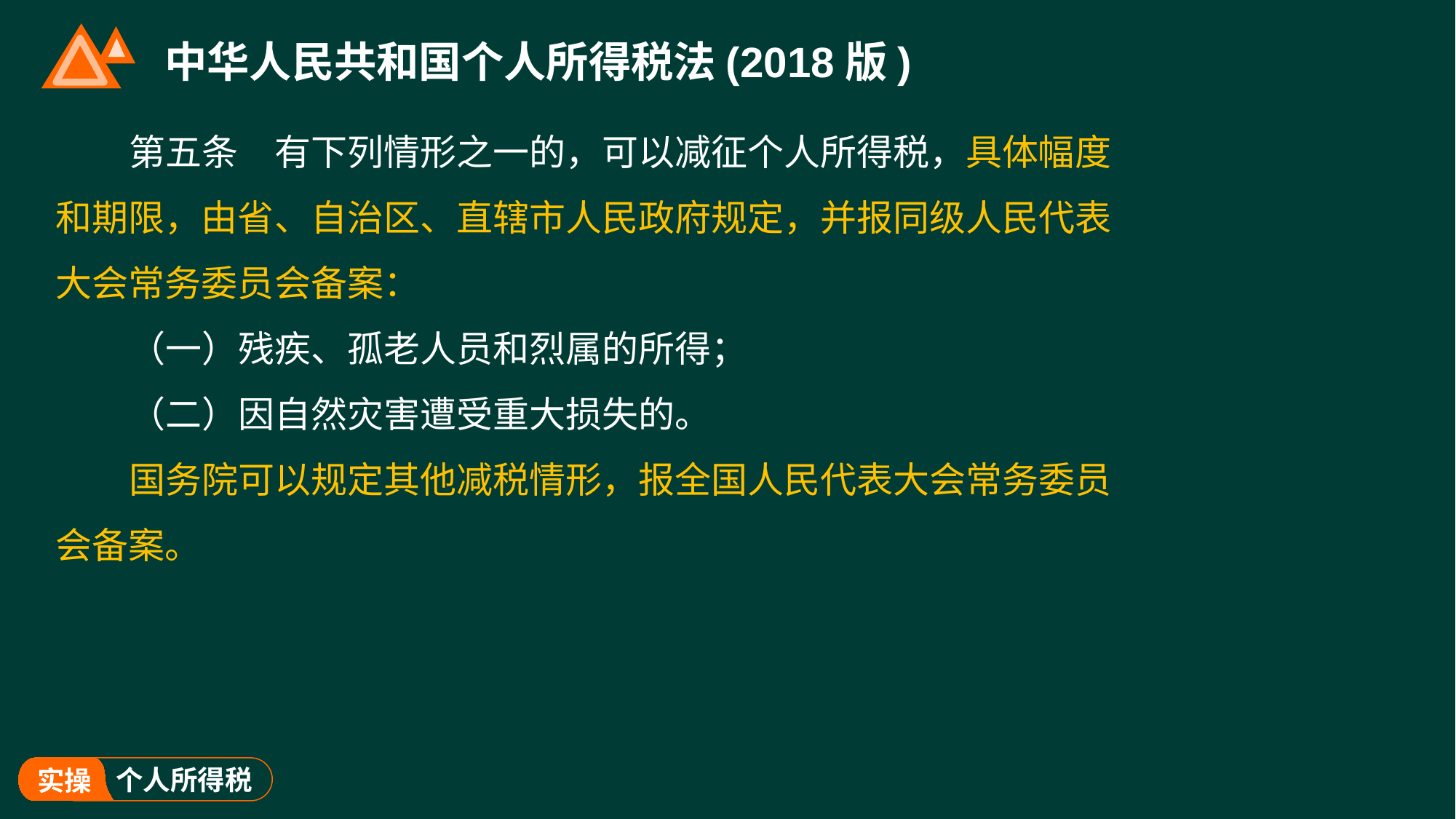

# 中华人民共和国个人所得税法(2018版)
第五条　有下列情形之一的，可以减征个人所得税，具体幅度和期限，由省、自治区、直辖市人民政府规定，并报同级人民代表大会常务委员会备案：
（一）残疾、孤老人员和烈属的所得；
（二）因自然灾害遭受重大损失的。
国务院可以规定其他减税情形，报全国人民代表大会常务委员会备案。